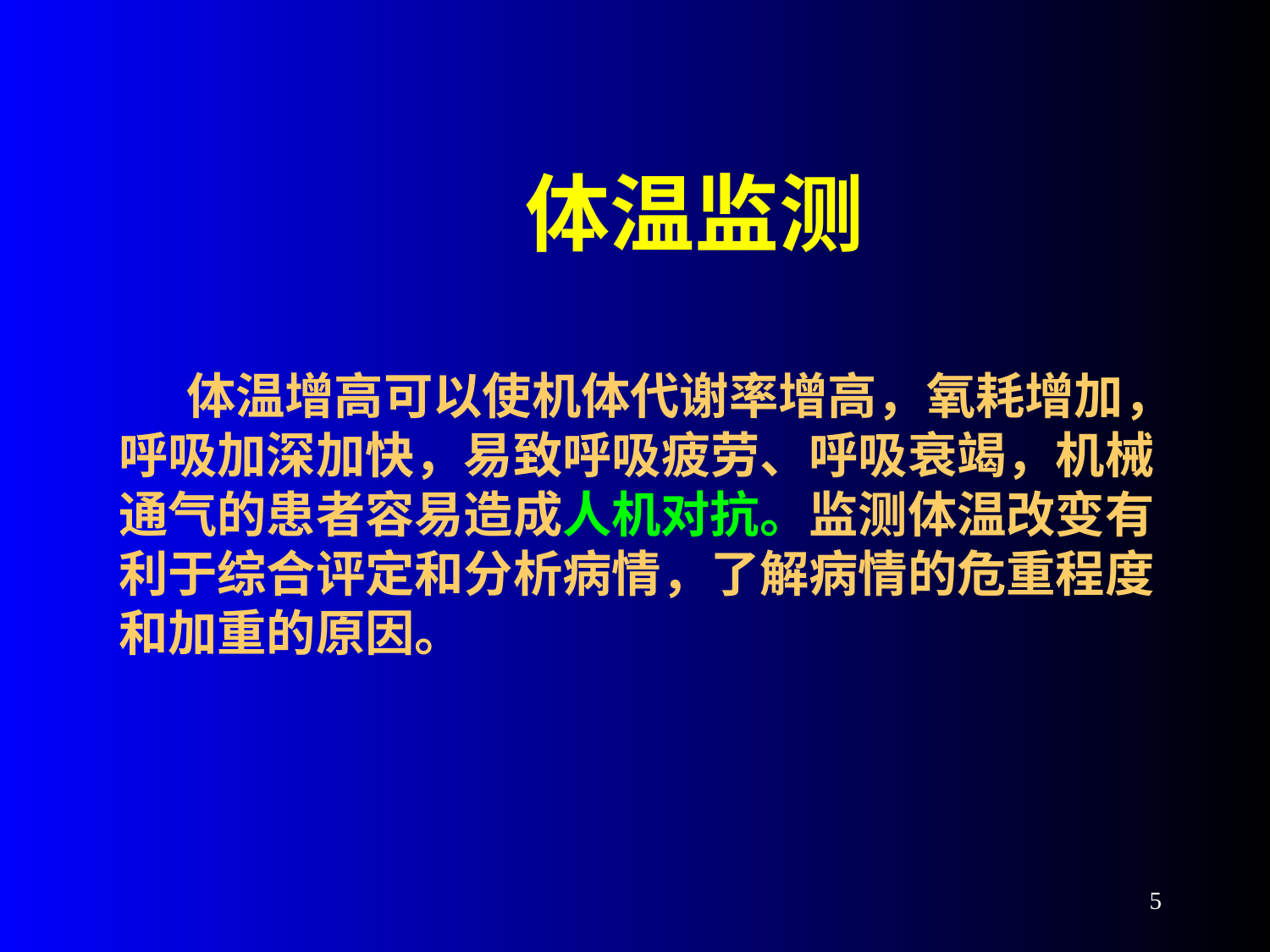

体温监测
     体温增高可以使机体代谢率增高，氧耗增加，呼吸加深加快，易致呼吸疲劳、呼吸衰竭，机械通气的患者容易造成人机对抗。监测体温改变有利于综合评定和分析病情，了解病情的危重程度和加重的原因。

5